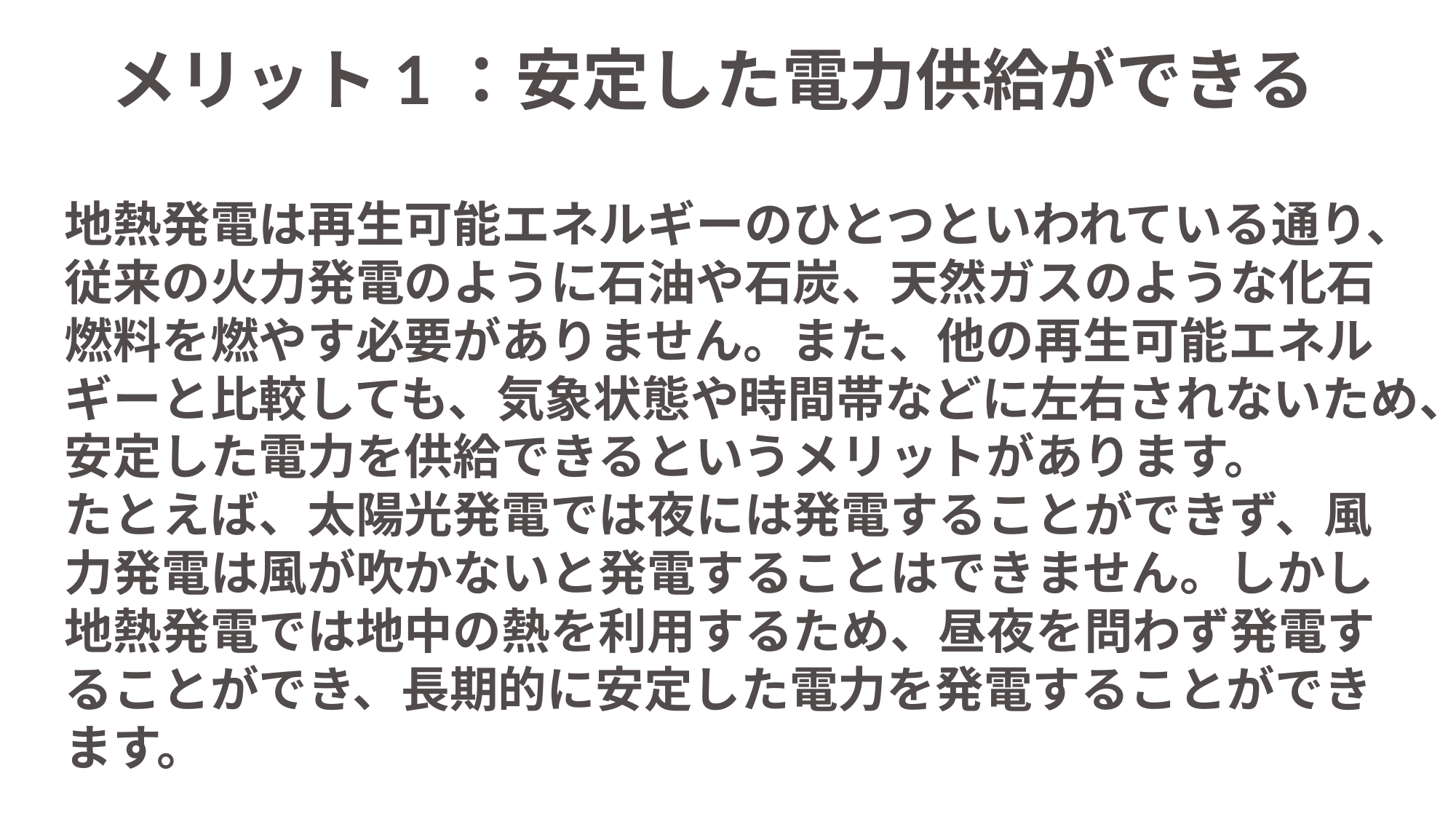

# メリット1：安定した電力供給ができる
地熱発電は再生可能エネルギーのひとつといわれている通り、従来の火力発電のように石油や石炭、天然ガスのような化石燃料を燃やす必要がありません。また、他の再生可能エネルギーと比較しても、気象状態や時間帯などに左右されないため、安定した電力を供給できるというメリットがあります。
たとえば、太陽光発電では夜には発電することができず、風力発電は風が吹かないと発電することはできません。しかし地熱発電では地中の熱を利用するため、昼夜を問わず発電することができ、長期的に安定した電力を発電することができます。